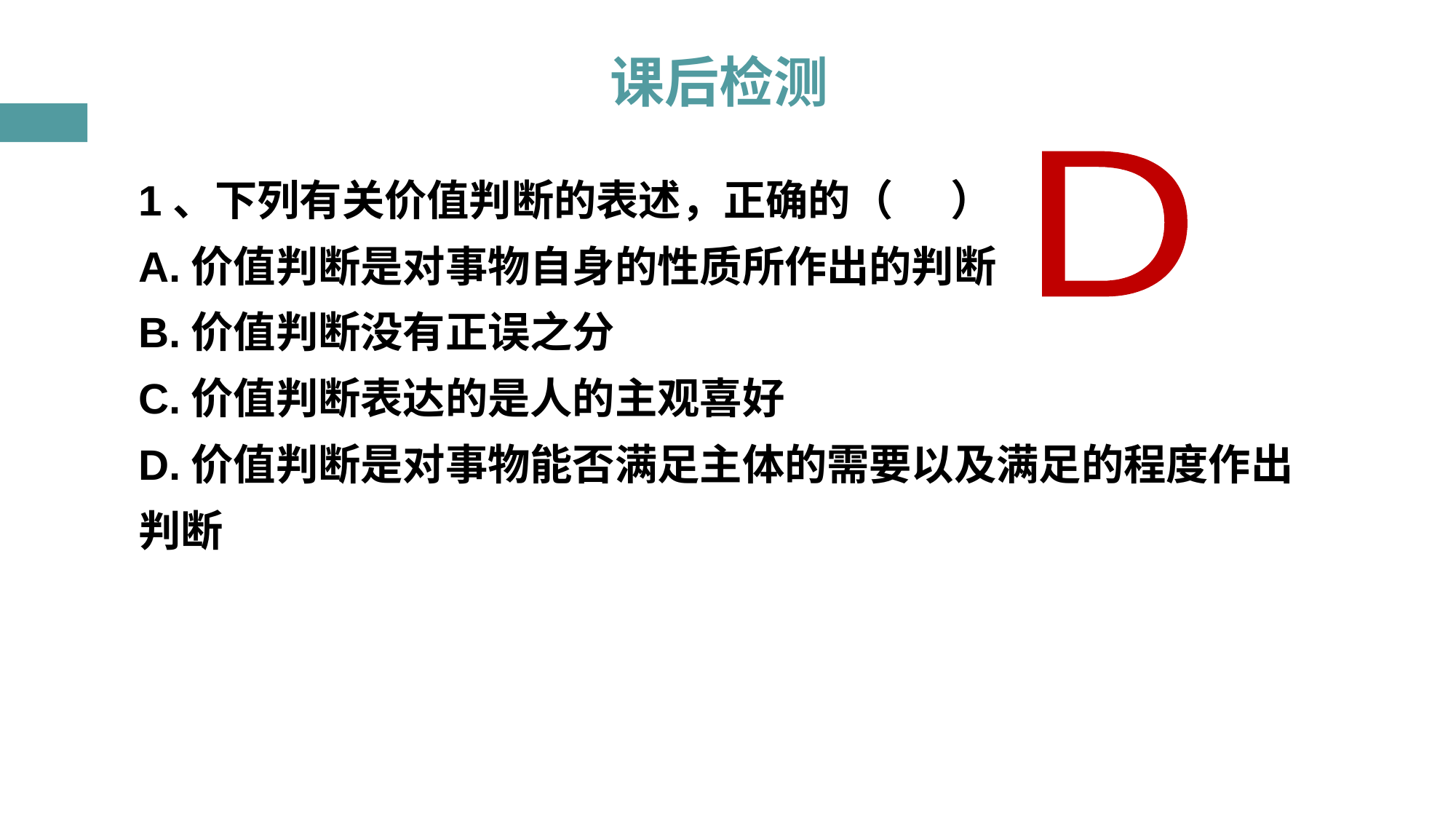

# 课后检测
1、下列有关价值判断的表述，正确的（      ）
A.价值判断是对事物自身的性质所作出的判断
B.价值判断没有正误之分
C.价值判断表达的是人的主观喜好
D.价值判断是对事物能否满足主体的需要以及满足的程度作出判断
D